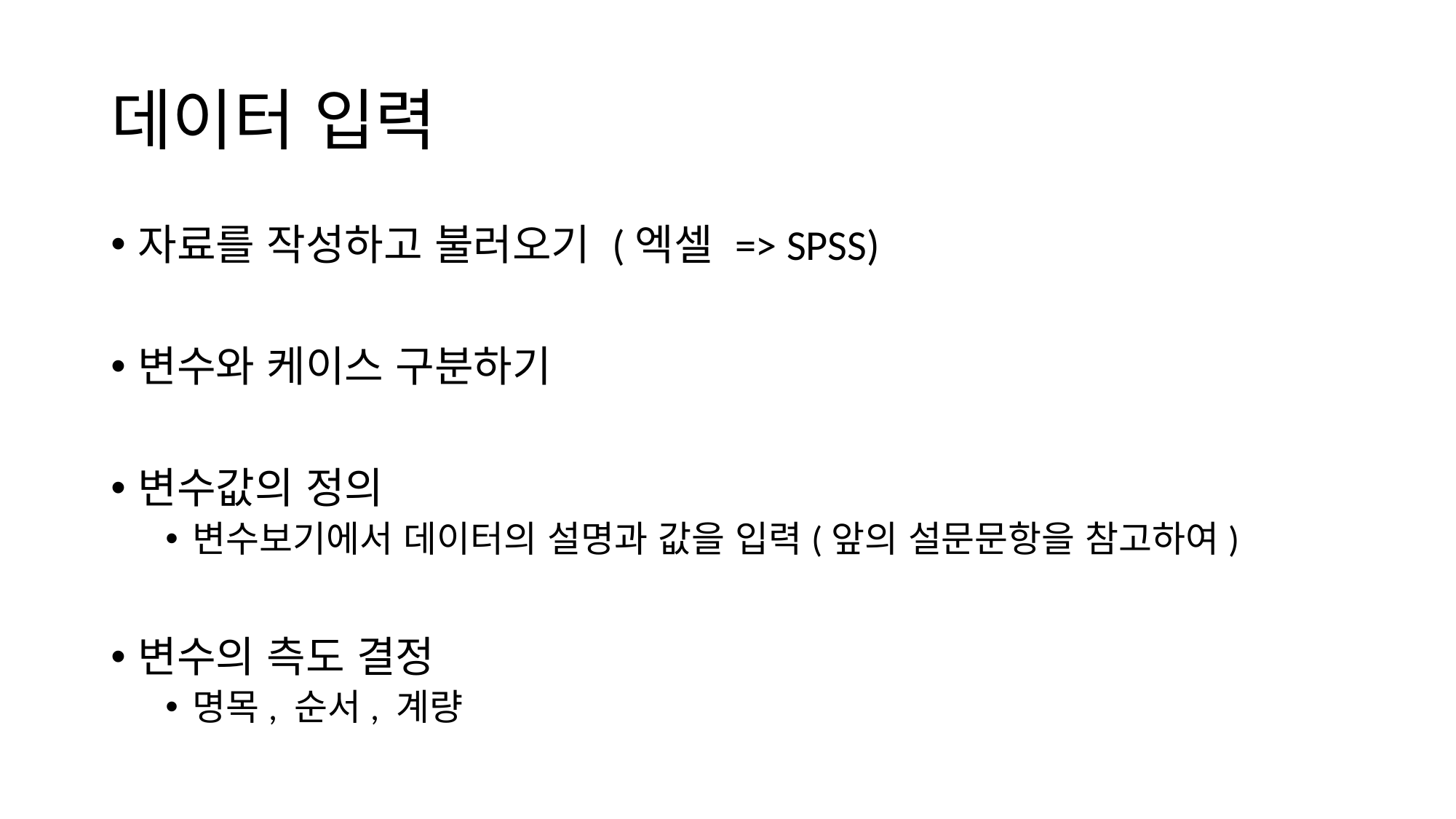

# 데이터 입력
자료를 작성하고 불러오기 (엑셀 => SPSS)

변수와 케이스 구분하기

변수값의 정의
변수보기에서 데이터의 설명과 값을 입력(앞의 설문문항을 참고하여)

변수의 측도 결정
명목, 순서, 계량